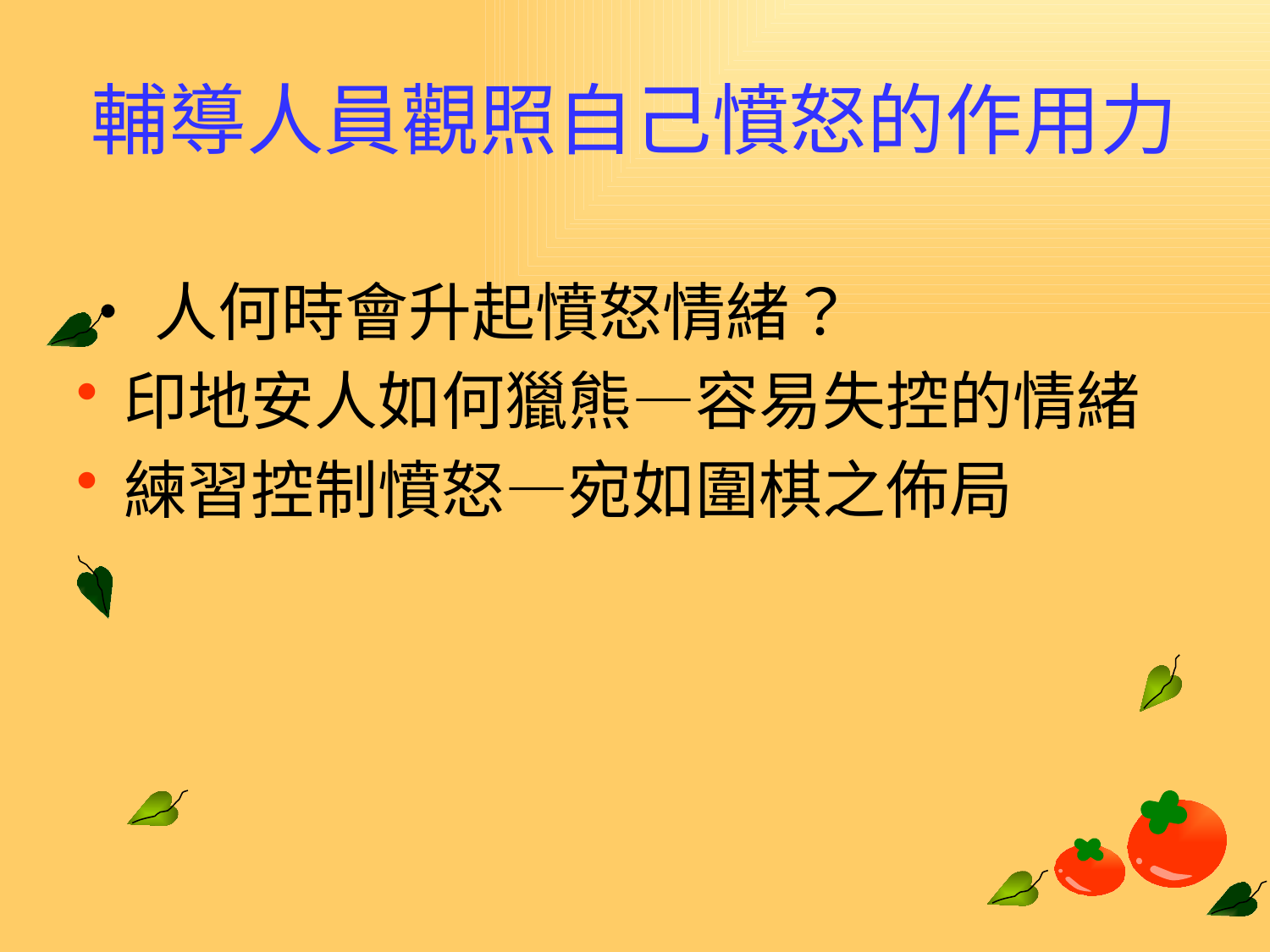

# 輔導人員觀照自己憤怒的作用力
‧人何時會升起憤怒情緒？
印地安人如何獵熊—容易失控的情緒
練習控制憤怒—宛如圍棋之佈局